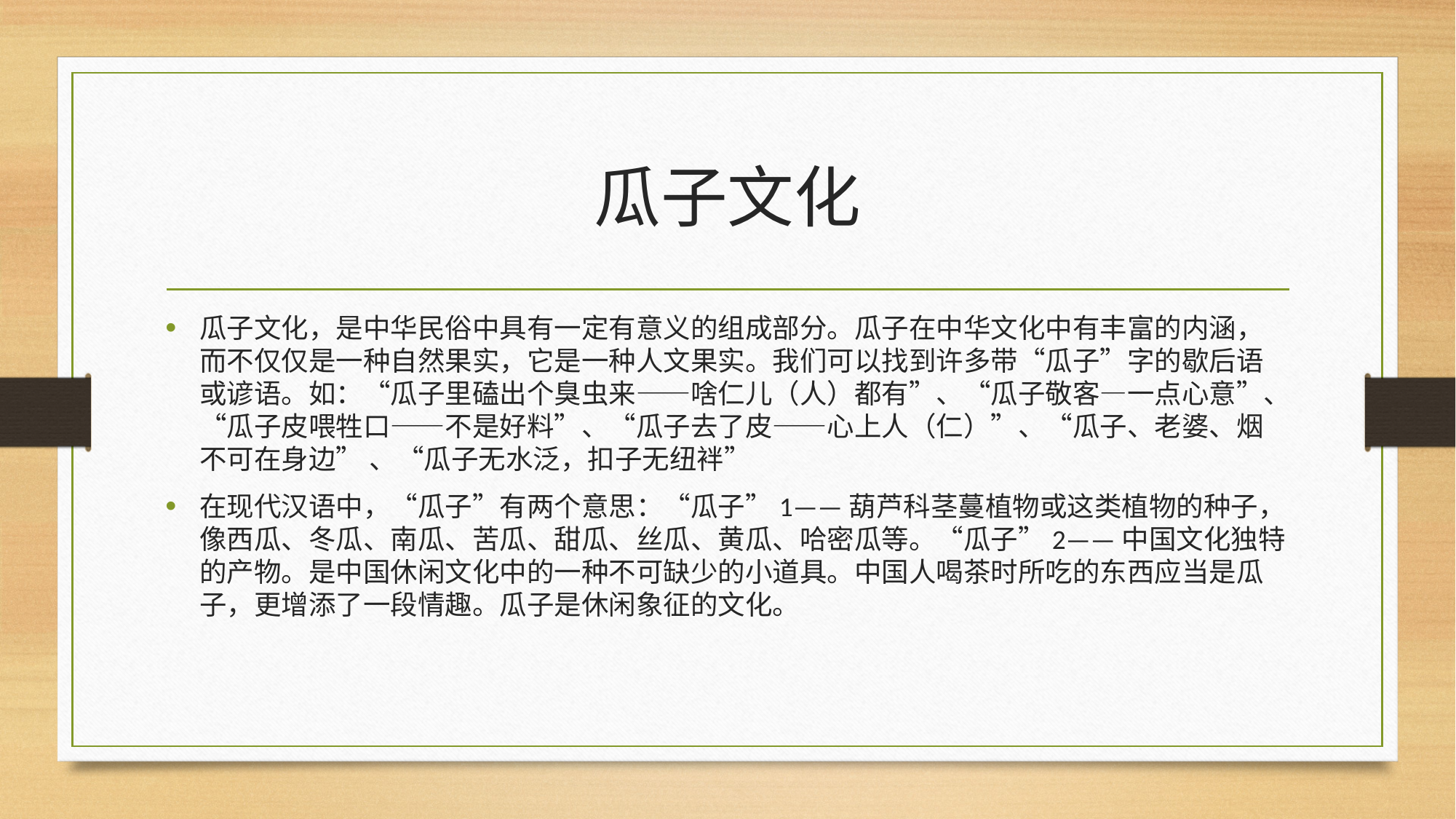

# 瓜子文化
瓜子文化，是中华民俗中具有一定有意义的组成部分。瓜子在中华文化中有丰富的内涵，而不仅仅是一种自然果实，它是一种人文果实。我们可以找到许多带“瓜子”字的歇后语或谚语。如：“瓜子里磕出个臭虫来——啥仁儿（人）都有”、“瓜子敬客—一点心意”、“瓜子皮喂牲口——不是好料”、“瓜子去了皮——心上人（仁）”、“瓜子、老婆、烟不可在身边” 、“瓜子无水泛，扣子无纽袢”
在现代汉语中，“瓜子”有两个意思：“瓜子”1——葫芦科茎蔓植物或这类植物的种子，像西瓜、冬瓜、南瓜、苦瓜、甜瓜、丝瓜、黄瓜、哈密瓜等。“瓜子”2——中国文化独特的产物。是中国休闲文化中的一种不可缺少的小道具。中国人喝茶时所吃的东西应当是瓜子，更增添了一段情趣。瓜子是休闲象征的文化。